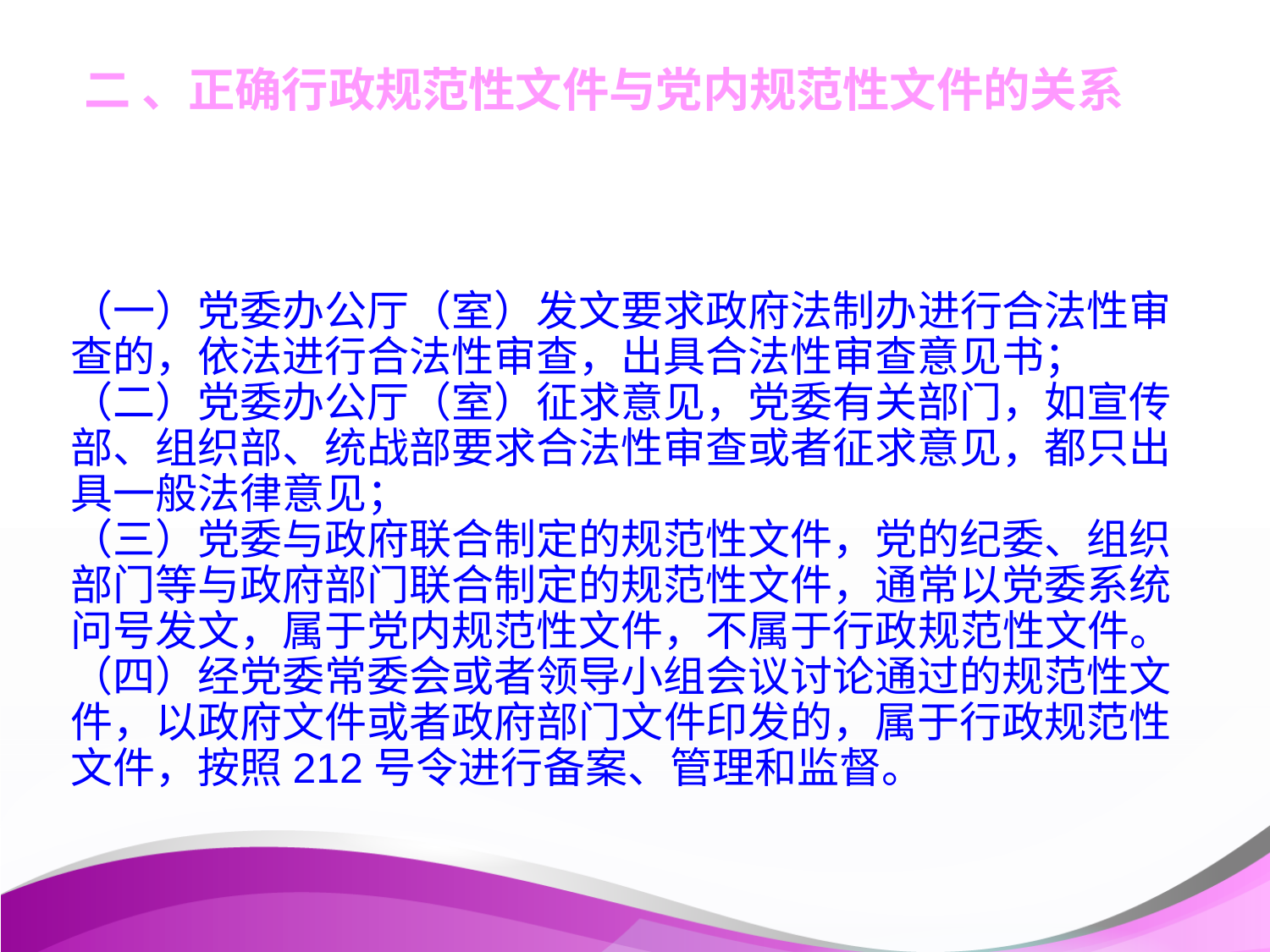

# 二 、正确行政规范性文件与党内规范性文件的关系
（一）党委办公厅（室）发文要求政府法制办进行合法性审查的，依法进行合法性审查，出具合法性审查意见书；
（二）党委办公厅（室）征求意见，党委有关部门，如宣传部、组织部、统战部要求合法性审查或者征求意见，都只出具一般法律意见；
（三）党委与政府联合制定的规范性文件，党的纪委、组织部门等与政府部门联合制定的规范性文件，通常以党委系统问号发文，属于党内规范性文件，不属于行政规范性文件。
（四）经党委常委会或者领导小组会议讨论通过的规范性文件，以政府文件或者政府部门文件印发的，属于行政规范性文件，按照212号令进行备案、管理和监督。